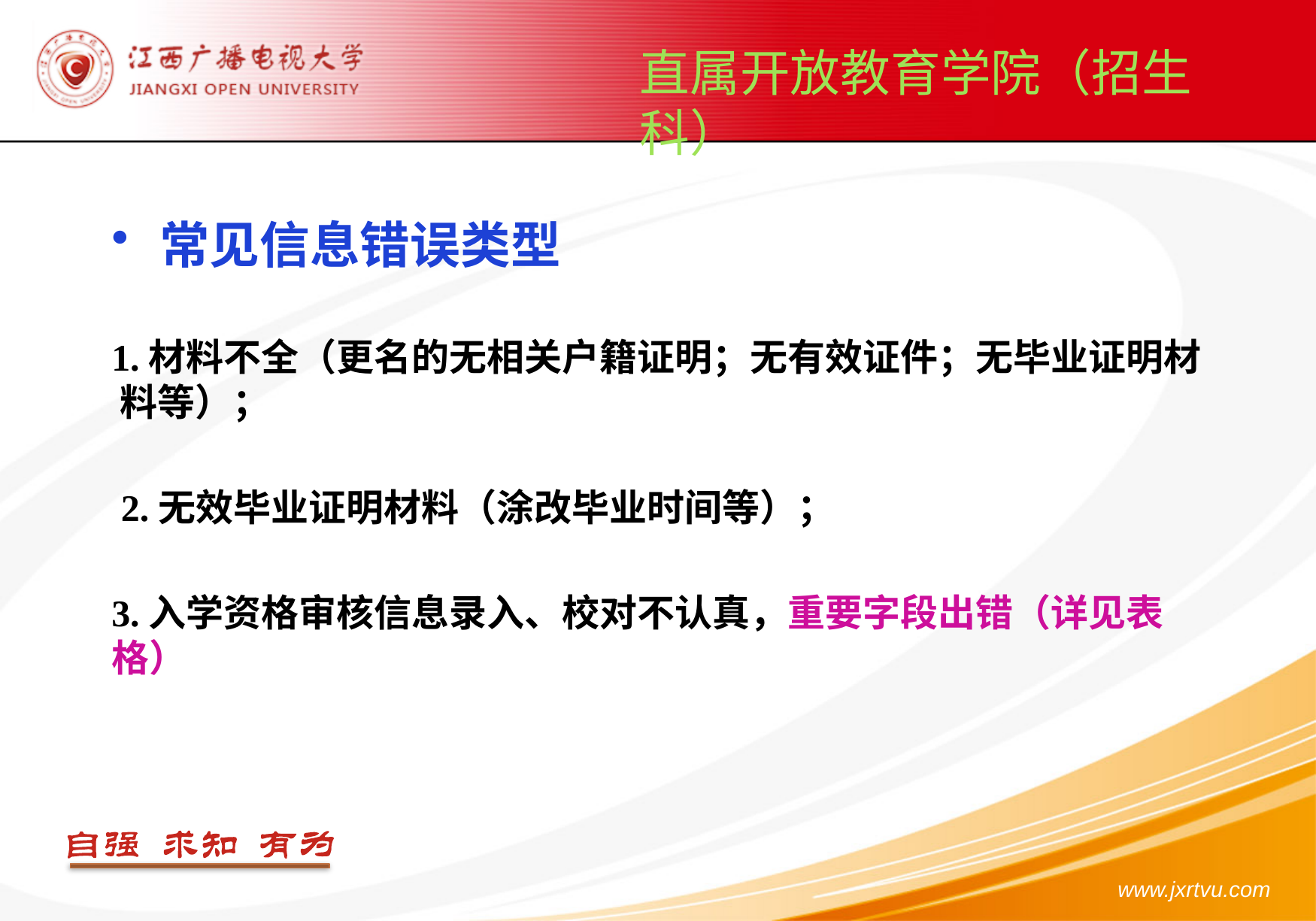

直属开放教育学院（招生科）
常见信息错误类型

1.材料不全（更名的无相关户籍证明；无有效证件；无毕业证明材  料等）；

 2.无效毕业证明材料（涂改毕业时间等）；

3.入学资格审核信息录入、校对不认真，重要字段出错（详见表格）